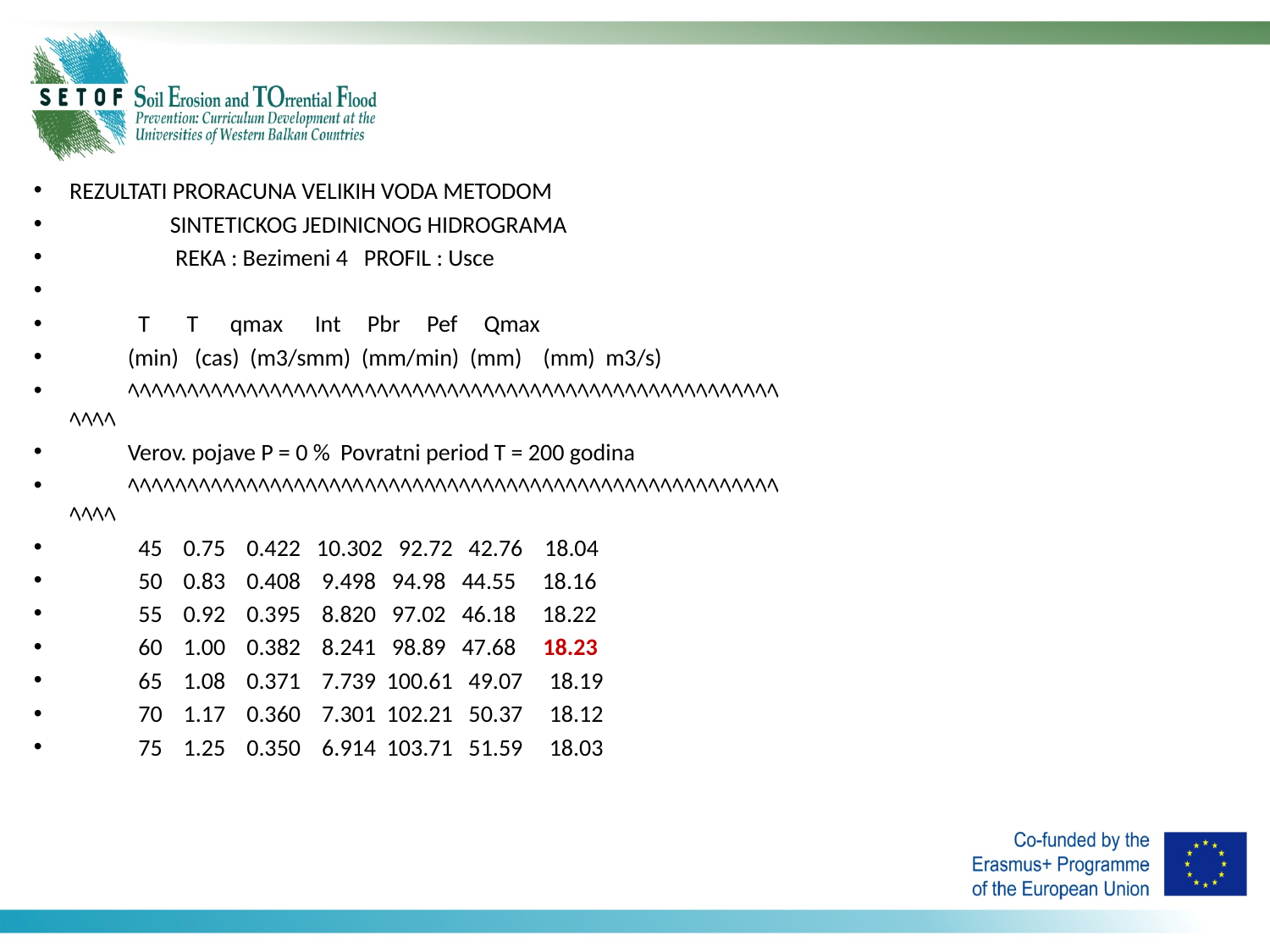

REZULTATI PRORACUNA VELIKIH VODA METODOM
                   SINTETICKOG JEDINICNOG HIDROGRAMA
                    REKA : Bezimeni 4   PROFIL : Usce

             T       T      qmax      Int     Pbr     Pef     Qmax
           (min)   (cas)  (m3/smm)  (mm/min)  (mm)    (mm)  m3/s)
          ﾍﾍﾍﾍﾍﾍﾍﾍﾍﾍﾍﾍﾍﾍﾍﾍﾍﾍﾍﾍﾍﾍﾍﾍﾍﾍﾍﾍﾍﾍﾍﾍﾍﾍﾍﾍﾍﾍﾍﾍﾍﾍﾍﾍﾍﾍﾍﾍﾍﾍﾍﾍﾍﾍﾍﾍﾍﾍﾍ
           Verov. pojave P = 0 %  Povratni period T = 200 godina
          ﾍﾍﾍﾍﾍﾍﾍﾍﾍﾍﾍﾍﾍﾍﾍﾍﾍﾍﾍﾍﾍﾍﾍﾍﾍﾍﾍﾍﾍﾍﾍﾍﾍﾍﾍﾍﾍﾍﾍﾍﾍﾍﾍﾍﾍﾍﾍﾍﾍﾍﾍﾍﾍﾍﾍﾍﾍﾍﾍ
             45    0.75    0.422   10.302   92.72   42.76    18.04
             50    0.83    0.408    9.498   94.98   44.55     18.16
             55    0.92    0.395    8.820   97.02   46.18     18.22
             60    1.00    0.382    8.241   98.89   47.68     18.23
             65    1.08    0.371    7.739  100.61   49.07     18.19
             70    1.17    0.360    7.301  102.21   50.37     18.12
             75    1.25    0.350    6.914  103.71   51.59     18.03